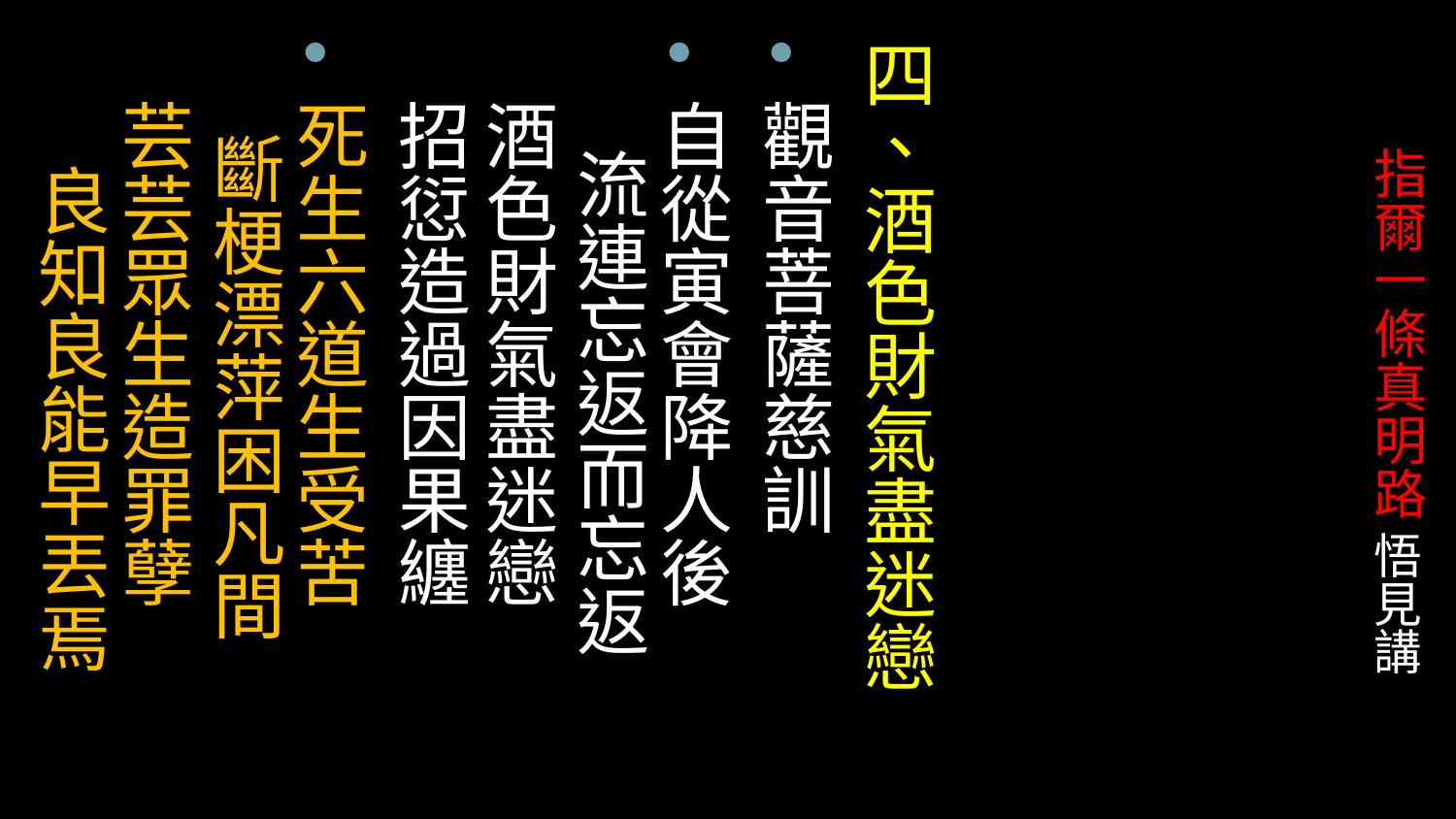

四、酒色財氣盡迷戀
觀音菩薩慈訓
自從寅會降人後              流連忘返而忘返
酒色財氣盡迷戀        招愆造過因果纏
死生六道生受苦             斷梗漂萍困凡間
芸芸眾生造罪孽               良知良能早丟焉
# 指爾一條真明路 悟見講